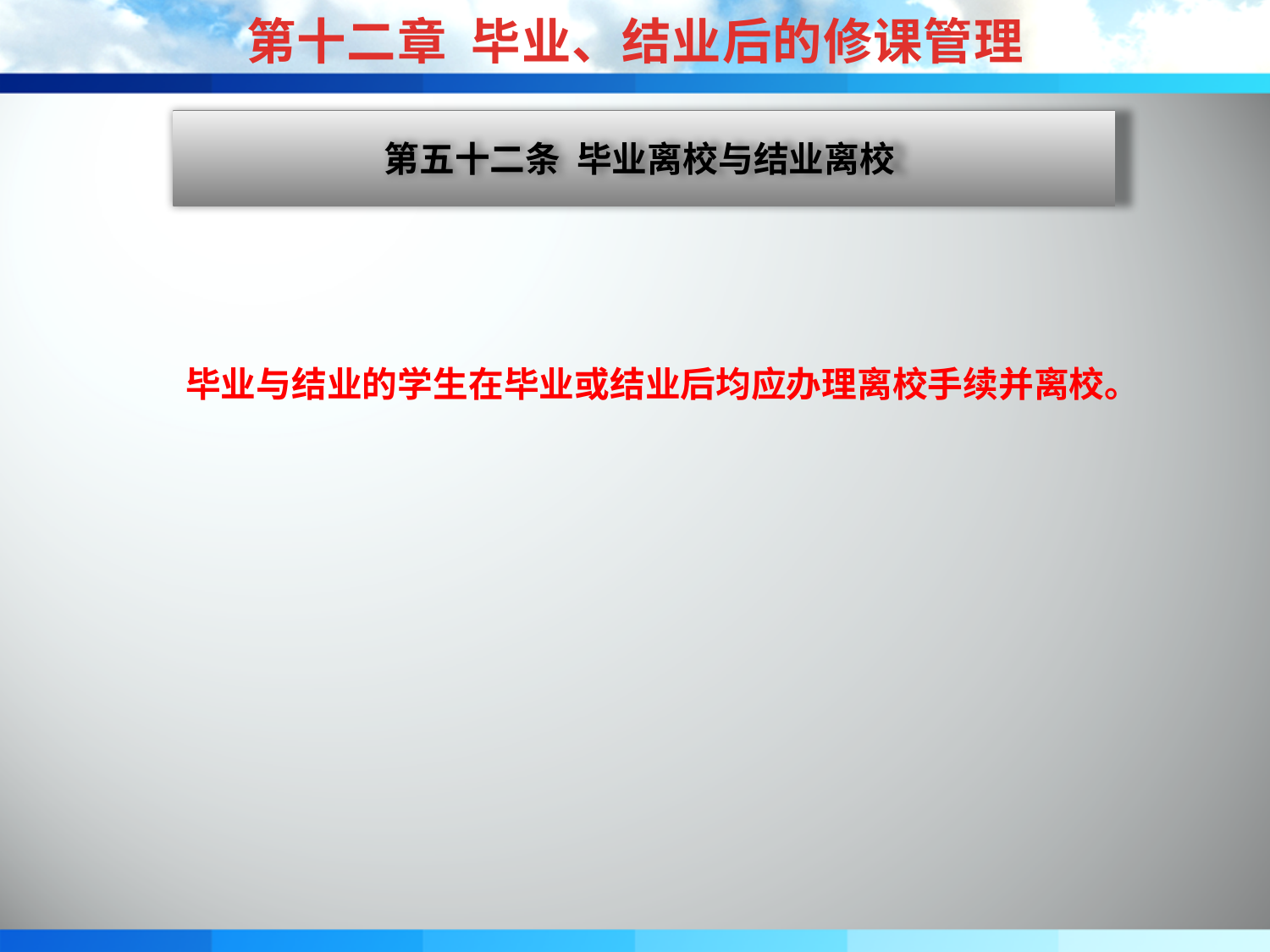

第十二章  毕业、结业后的修课管理

第五十二条  毕业离校与结业离校
毕业与结业的学生在毕业或结业后均应办理离校手续并离校。